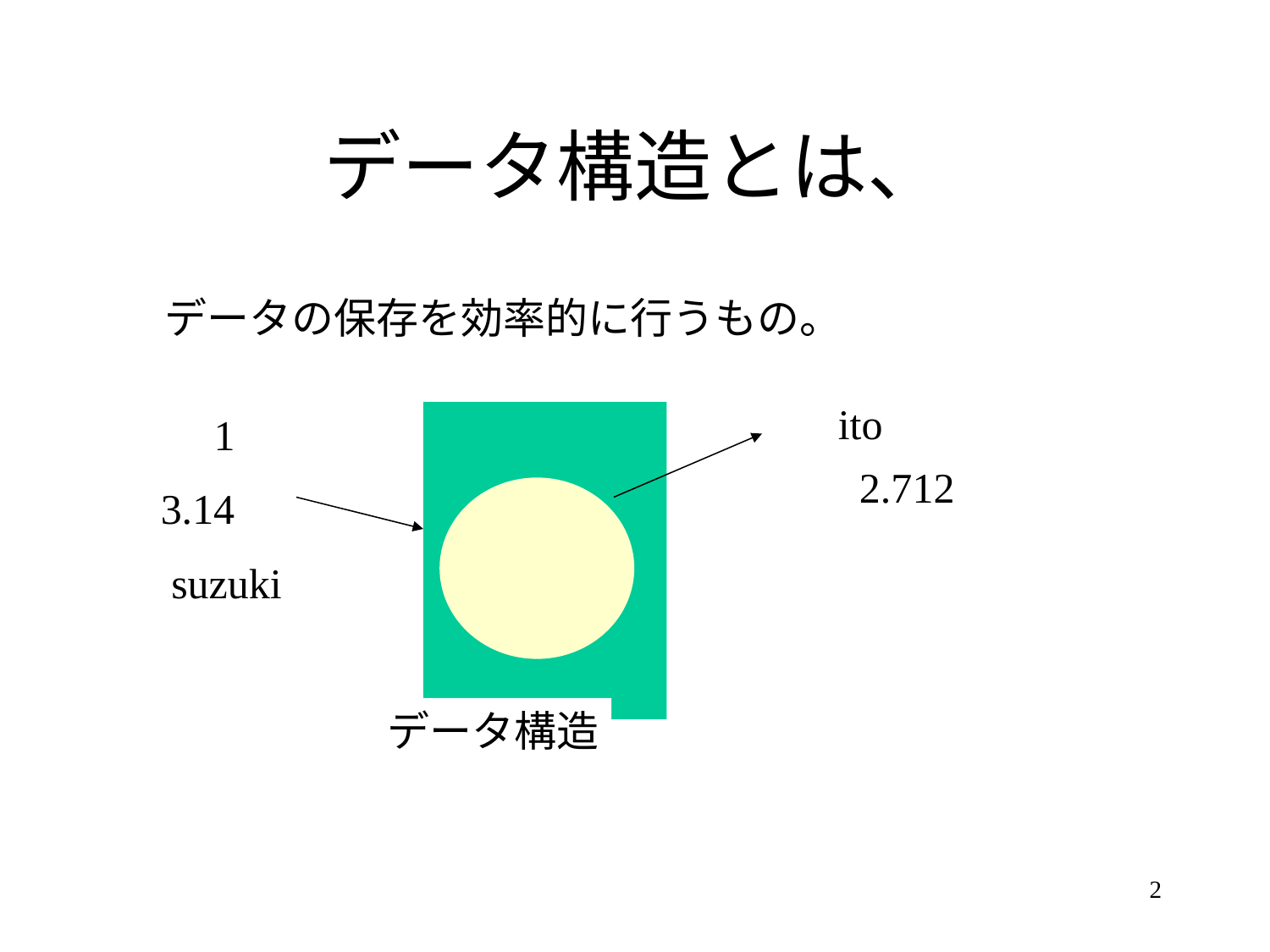

# データ構造とは、
データの保存を効率的に行うもの。
ito
1

2.712
3.14

suzuki
データ構造
2